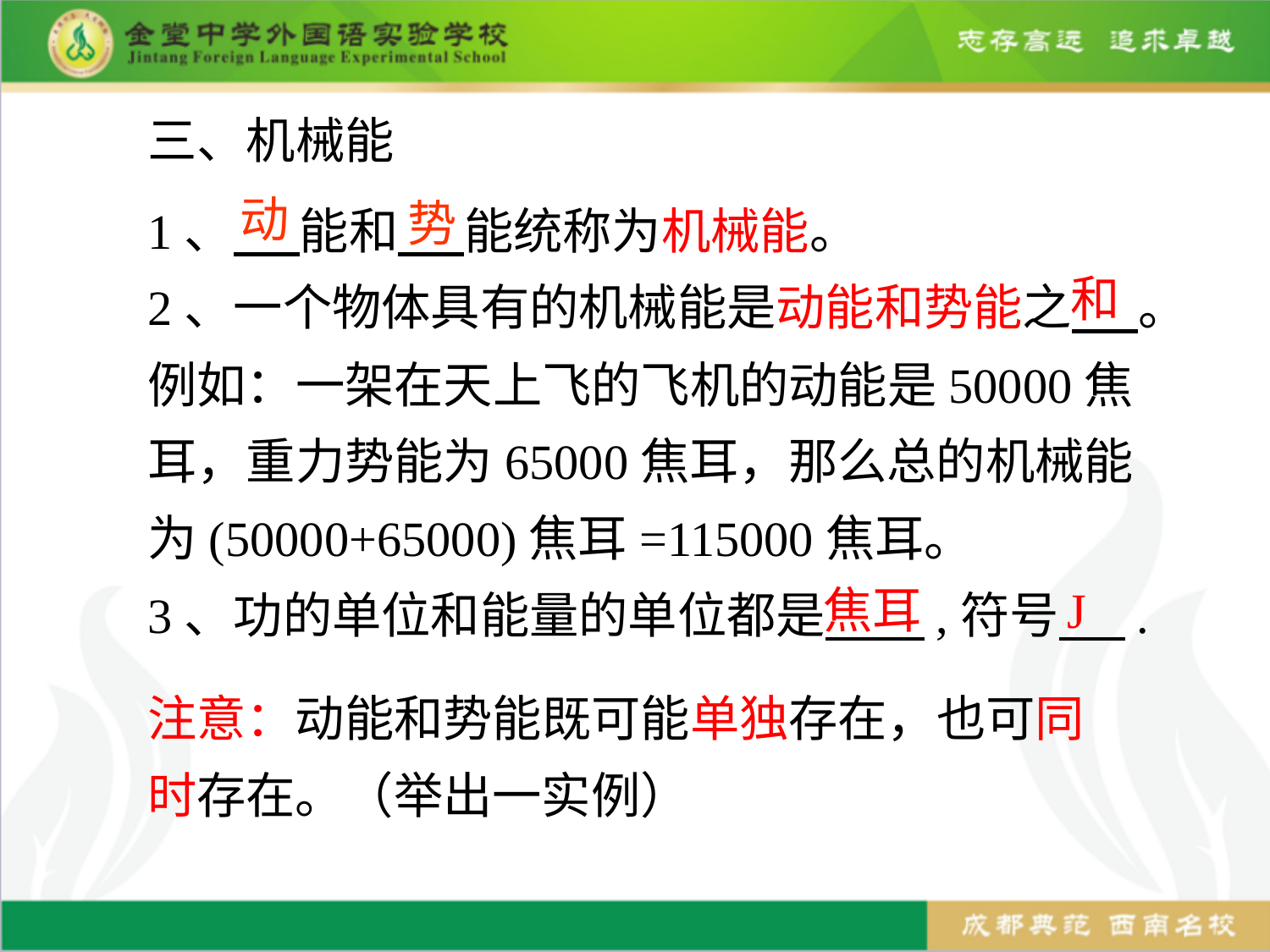

# 三、机械能
动
势
1、      能和      能统称为机械能。
2、一个物体具有的机械能是动能和势能之      。例如：一架在天上飞的飞机的动能是50000焦耳，重力势能为65000焦耳，那么总的机械能为(50000+65000)焦耳=115000焦耳。
3、功的单位和能量的单位都是         ,符号      .
和
焦耳
J
注意：动能和势能既可能单独存在，也可同时存在。（举出一实例）